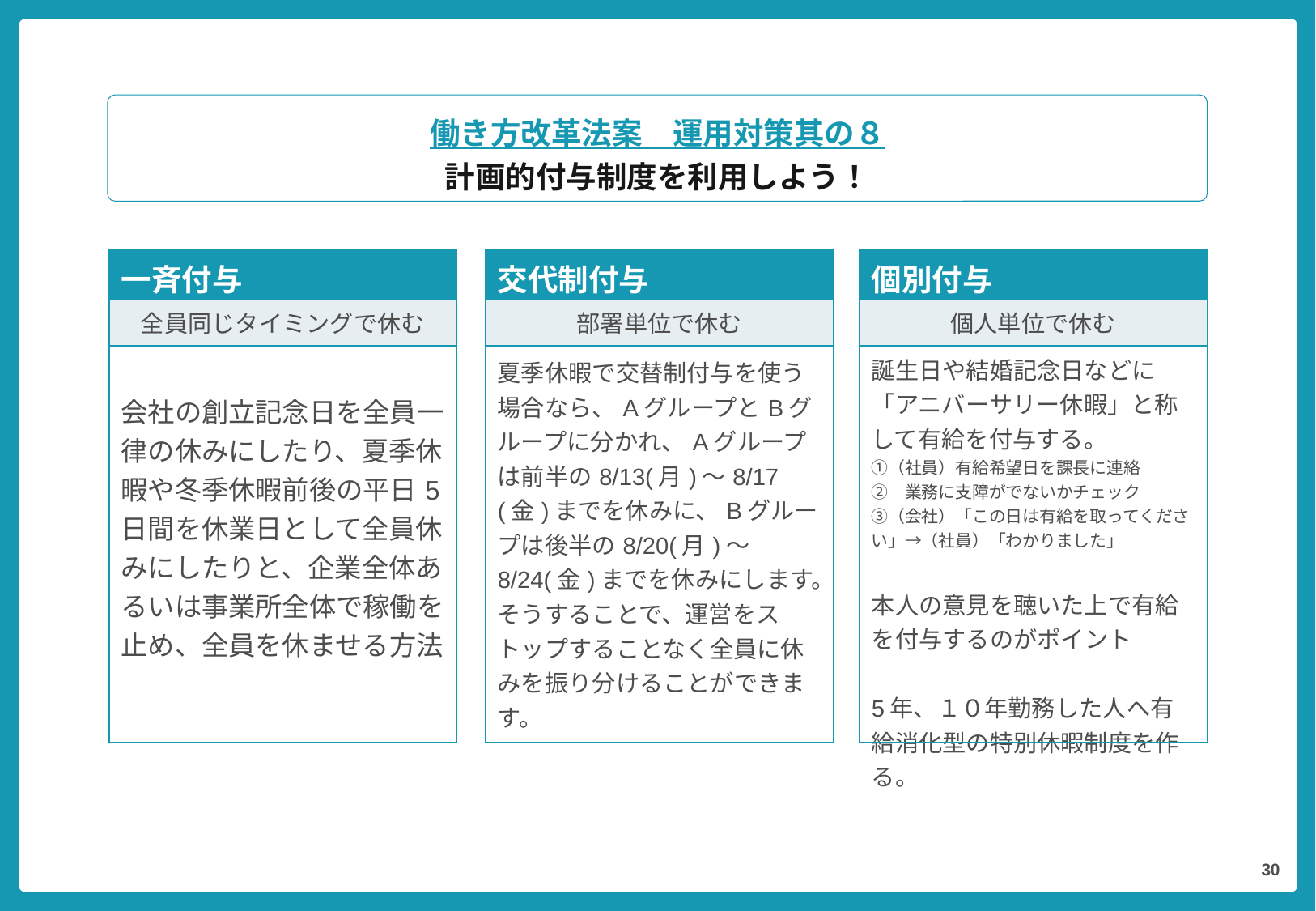

#
働き方改革法案　運用対策其の８
計画的付与制度を利用しよう！
| 交代制付与 |
| --- |
| 部署単位で休む |
| 夏季休暇で交替制付与を使う場合なら、AグループとBグループに分かれ、Aグループは前半の8/13(月)～8/17(金)までを休みに、Bグループは後半の8/20(月)～8/24(金)までを休みにします。そうすることで、運営をストップすることなく全員に休みを振り分けることができます。 |
| 個別付与 |
| --- |
| 個人単位で休む |
| 誕生日や結婚記念日などに「アニバーサリー休暇」と称して有給を付与する。 ①（社員）有給希望日を課長に連絡 ②　業務に支障がでないかチェック ③（会社）「この日は有給を取ってください」→（社員）「わかりました」 本人の意見を聴いた上で有給を付与するのがポイント 5年、１０年勤務した人へ有給消化型の特別休暇制度を作る。 |
| 一斉付与 |
| --- |
| 全員同じタイミングで休む |
| 会社の創立記念日を全員一律の休みにしたり、夏季休暇や冬季休暇前後の平日5日間を休業日として全員休みにしたりと、企業全体あるいは事業所全体で稼働を止め、全員を休ませる方法 |

30